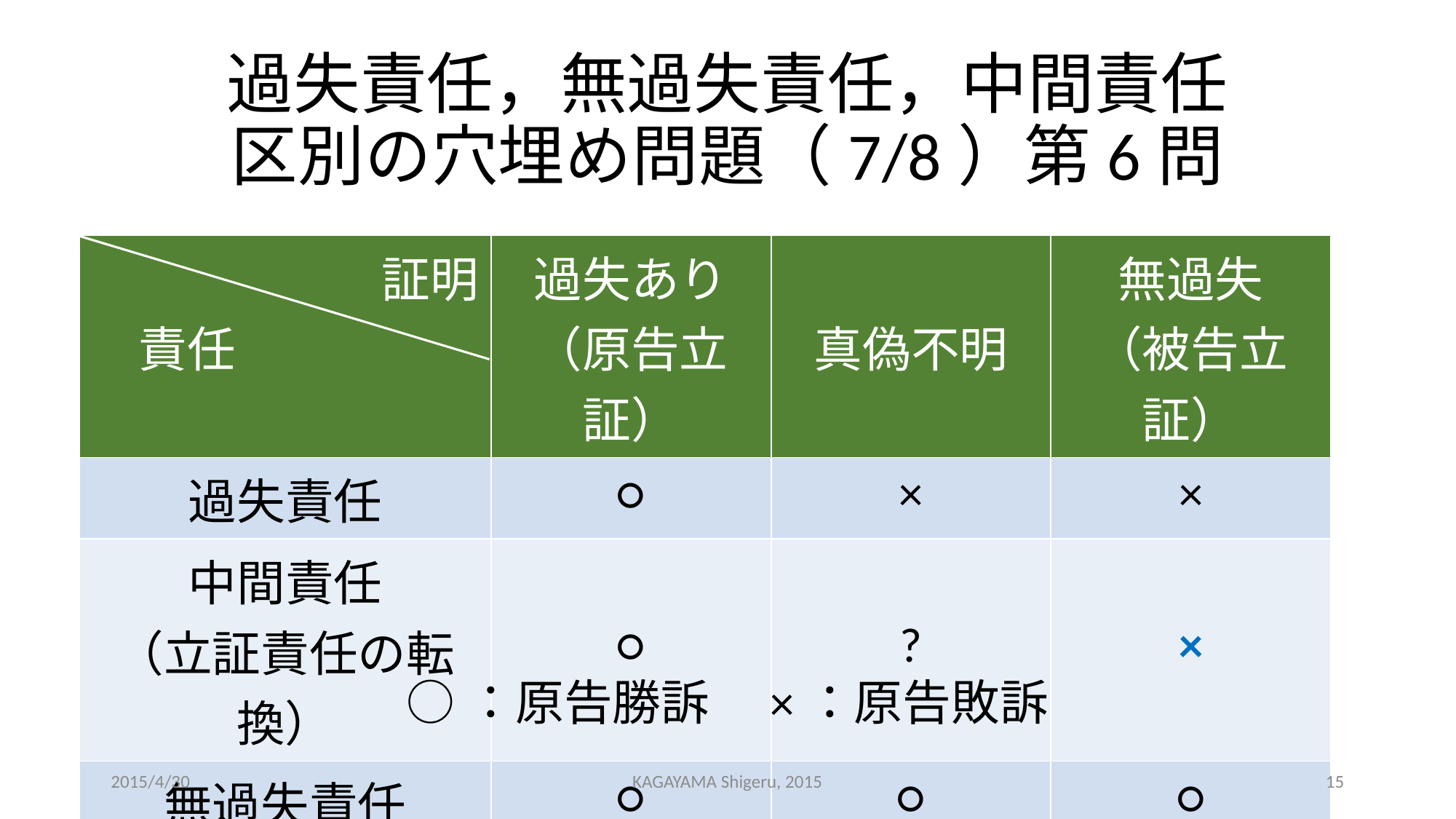

# 過失責任，無過失責任，中間責任 区別の穴埋め問題（7/8）第6問
| 証明 　責任 | 過失あり （原告立証） | 真偽不明 | 無過失 （被告立証） |
| --- | --- | --- | --- |
| 過失責任 | ○ | × | × |
| 中間責任 （立証責任の転換） | ○ | ? | × |
| 無過失責任 | ○ | ○ | ○ |
○：原告勝訴　×：原告敗訴
2015/4/30
KAGAYAMA Shigeru, 2015
15